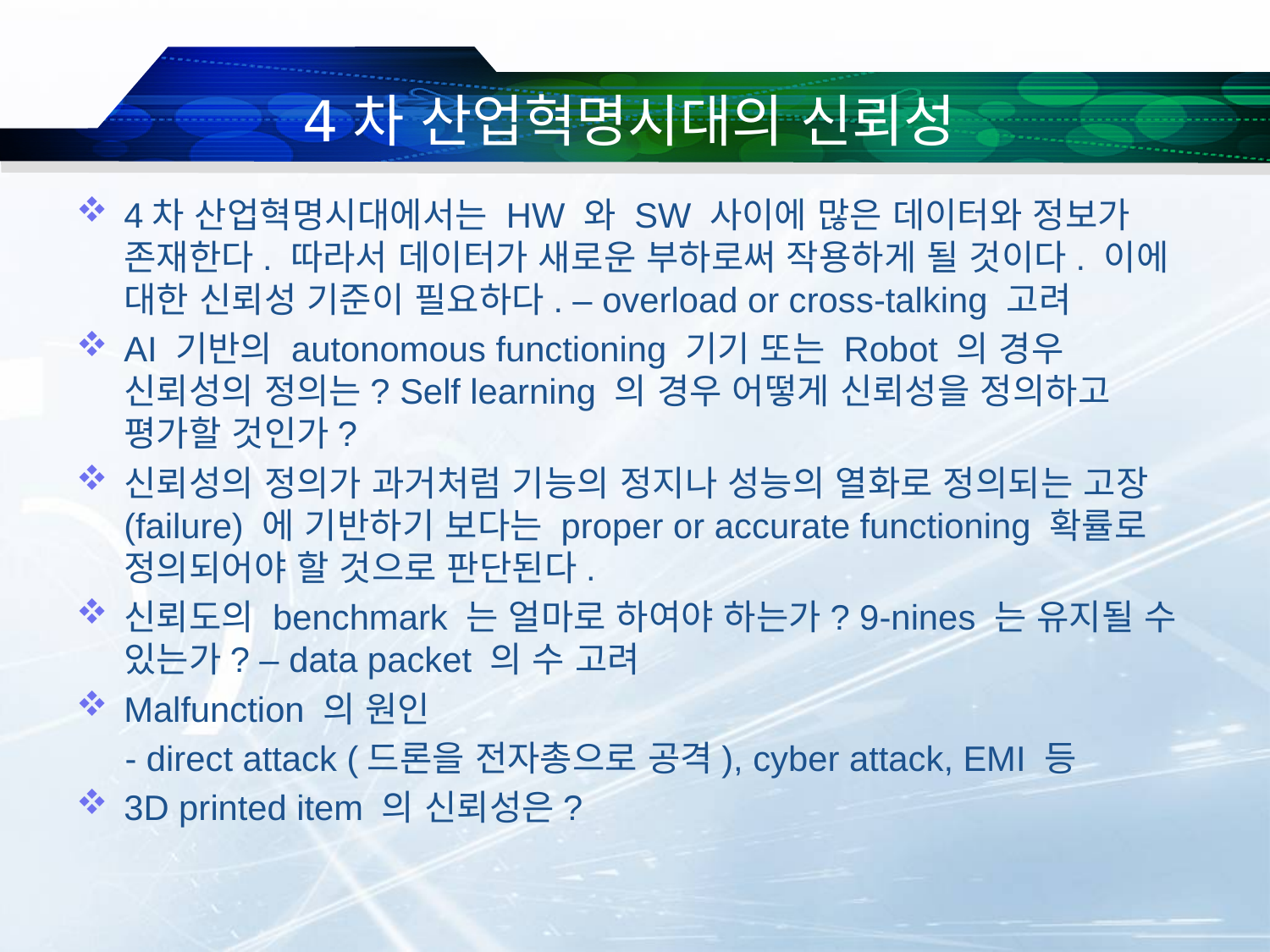

# 4차 산업혁명시대의 신뢰성
4차 산업혁명시대에서는 HW 와 SW 사이에 많은 데이터와 정보가 존재한다. 따라서 데이터가 새로운 부하로써 작용하게 될 것이다. 이에 대한 신뢰성 기준이 필요하다. – overload or cross-talking 고려
AI 기반의 autonomous functioning 기기 또는 Robot 의 경우 신뢰성의 정의는? Self learning 의 경우 어떻게 신뢰성을 정의하고 평가할 것인가?
신뢰성의 정의가 과거처럼 기능의 정지나 성능의 열화로 정의되는 고장 (failure) 에 기반하기 보다는 proper or accurate functioning 확률로 정의되어야 할 것으로 판단된다.
신뢰도의 benchmark 는 얼마로 하여야 하는가? 9-nines 는 유지될 수 있는가? – data packet 의 수 고려
Malfunction 의 원인
     - direct attack (드론을 전자총으로 공격), cyber attack, EMI 등
3D printed item 의 신뢰성은?